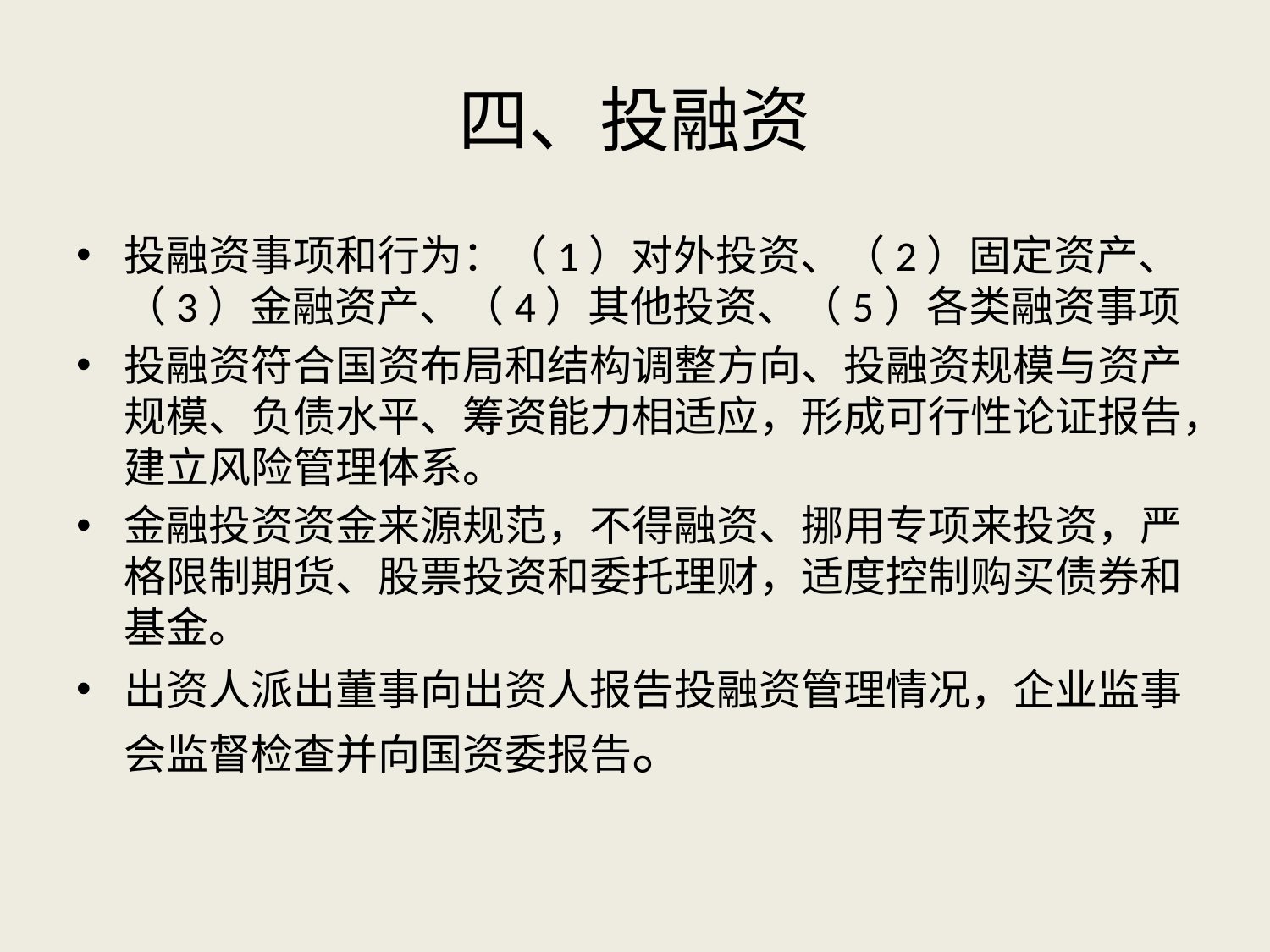

# 四、投融资
投融资事项和行为：（1）对外投资、（2）固定资产、（3）金融资产、（4）其他投资、（5）各类融资事项
投融资符合国资布局和结构调整方向、投融资规模与资产规模、负债水平、筹资能力相适应，形成可行性论证报告，建立风险管理体系。
金融投资资金来源规范，不得融资、挪用专项来投资，严格限制期货、股票投资和委托理财，适度控制购买债券和基金。
出资人派出董事向出资人报告投融资管理情况，企业监事会监督检查并向国资委报告。